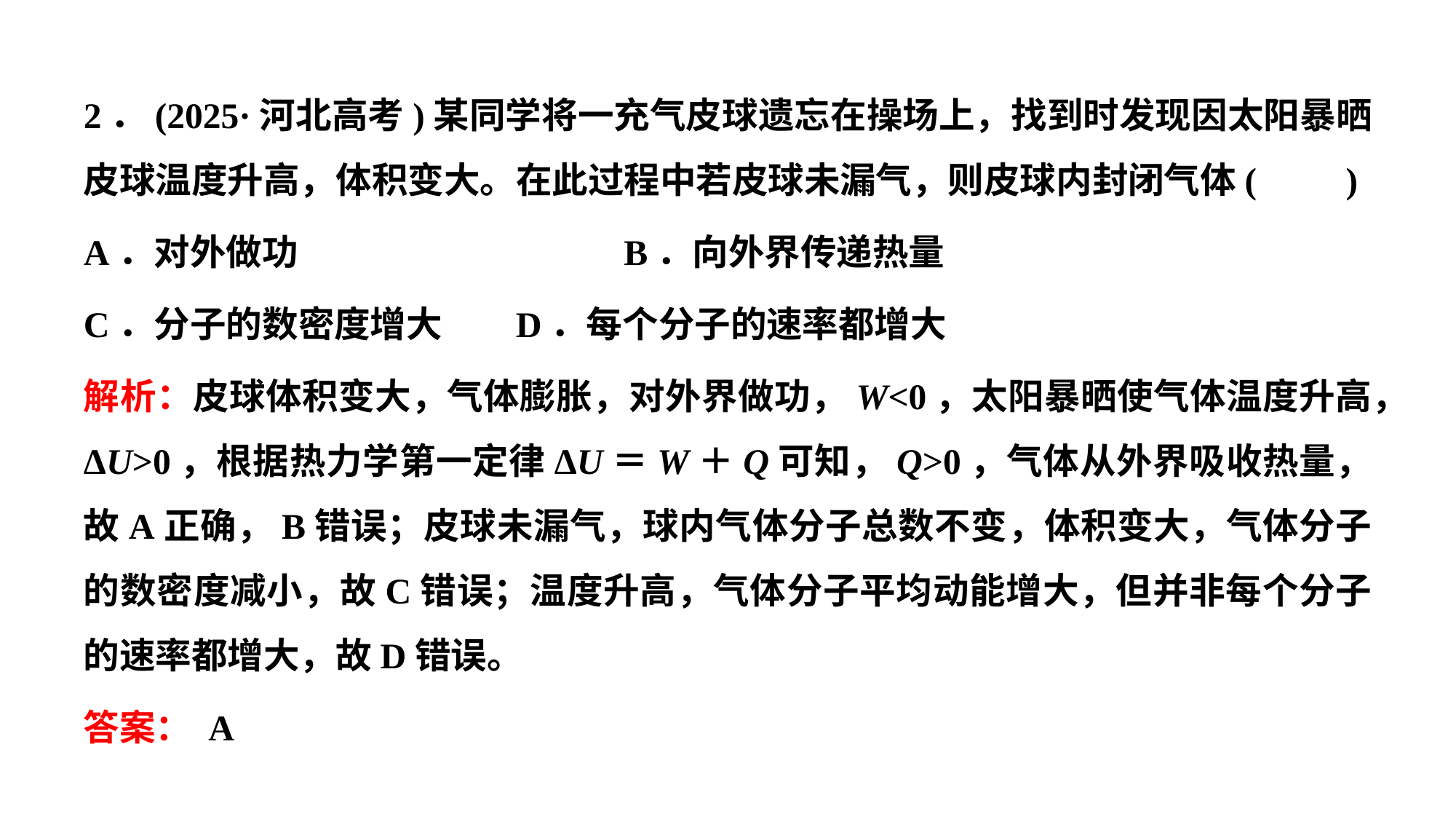

2．(2025·河北高考)某同学将一充气皮球遗忘在操场上，找到时发现因太阳暴晒皮球温度升高，体积变大。在此过程中若皮球未漏气，则皮球内封闭气体(　　)
A．对外做功　　　　　　　	B．向外界传递热量
C．分子的数密度增大  	D．每个分子的速率都增大
解析：皮球体积变大，气体膨胀，对外界做功，W<0，太阳暴晒使气体温度升高，ΔU>0，根据热力学第一定律ΔU＝W＋Q可知，Q>0，气体从外界吸收热量，故A正确，B错误；皮球未漏气，球内气体分子总数不变，体积变大，气体分子的数密度减小，故C错误；温度升高，气体分子平均动能增大，但并非每个分子的速率都增大，故D错误。
答案： A